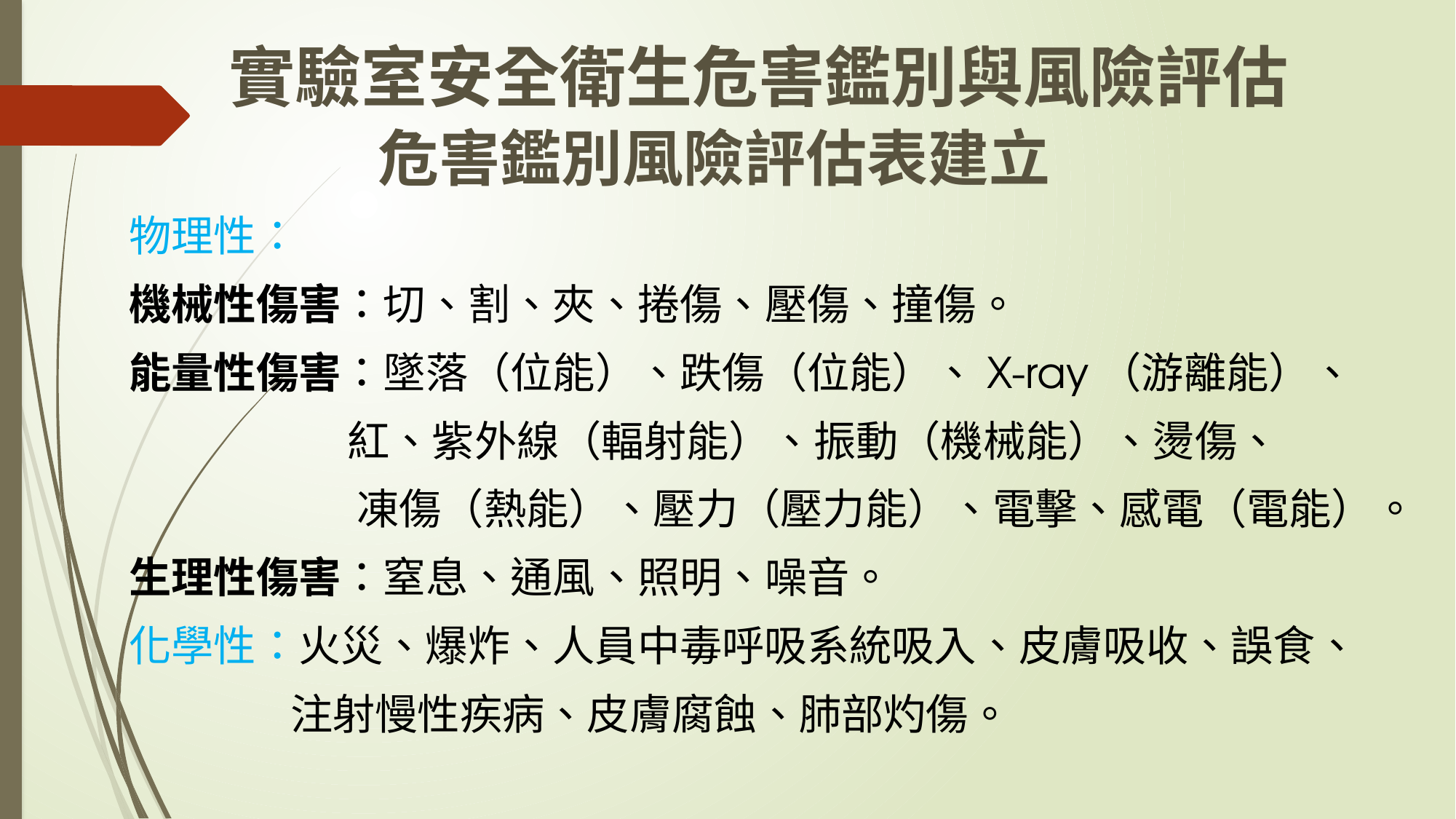

實驗室安全衛生危害鑑別與風險評估
         危害鑑別風險評估表建立
物理性：
機械性傷害：切、割、夾、捲傷、壓傷、撞傷。
能量性傷害：墜落（位能）、跌傷（位能）、X-ray（游離能）、
                      紅、紫外線（輻射能）、振動（機械能）、燙傷、
                       凍傷（熱能）、壓力（壓力能）、電擊、感電（電能）。
生理性傷害：窒息、通風、照明、噪音。
化學性：火災、爆炸、人員中毒呼吸系統吸入、皮膚吸收、誤食、
                注射慢性疾病、皮膚腐蝕、肺部灼傷。